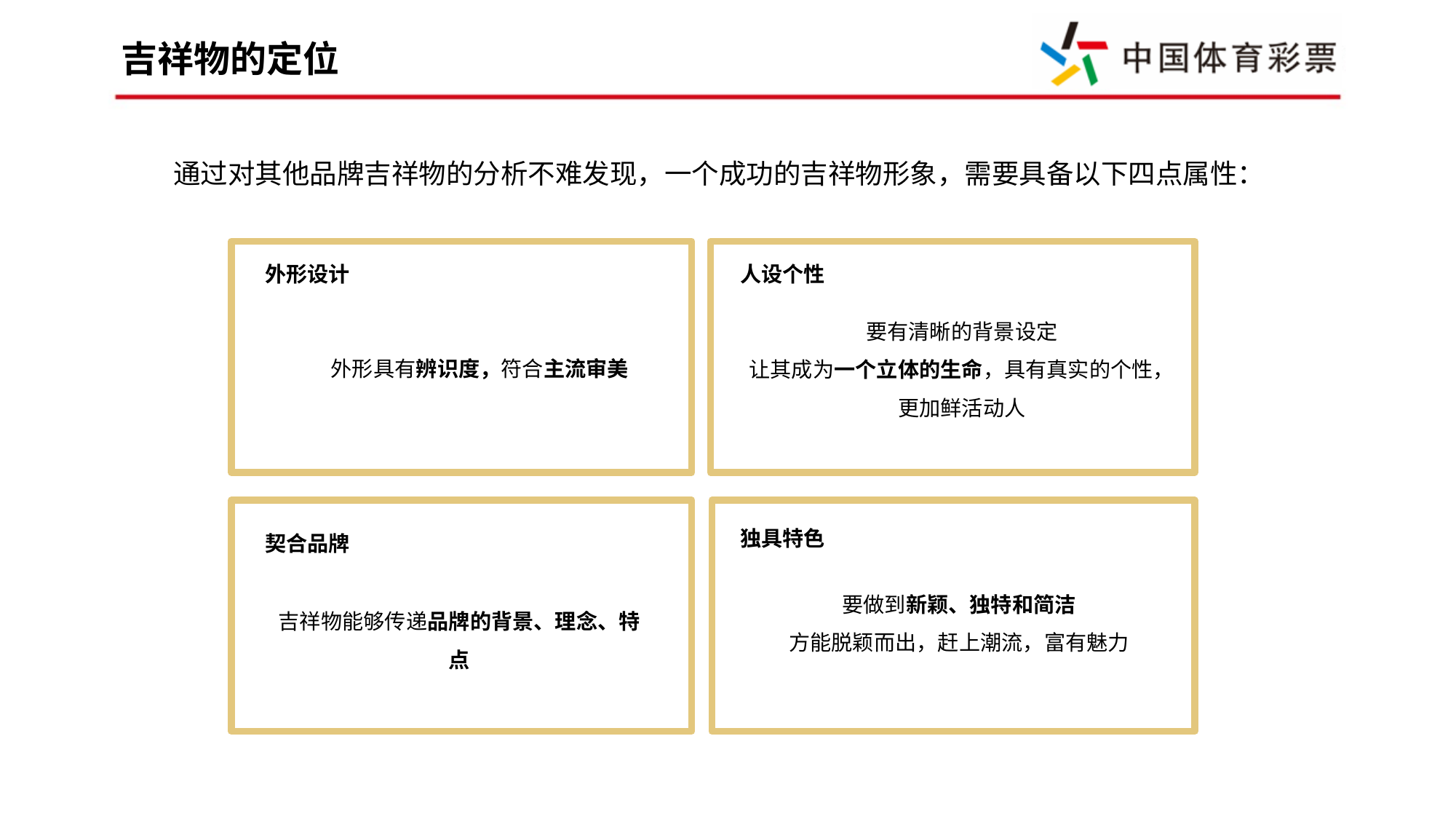

吉祥物的定位
通过对其他品牌吉祥物的分析不难发现，一个成功的吉祥物形象，需要具备以下四点属性：

外形设计
人设个性
要有清晰的背景设定
让其成为一个立体的生命，具有真实的个性，更加鲜活动人
外形具有辨识度，符合主流审美

契合品牌
吉祥物能够传递品牌的背景、理念、特点

独具特色
要做到新颖、独特和简洁
方能脱颖而出，赶上潮流，富有魅力